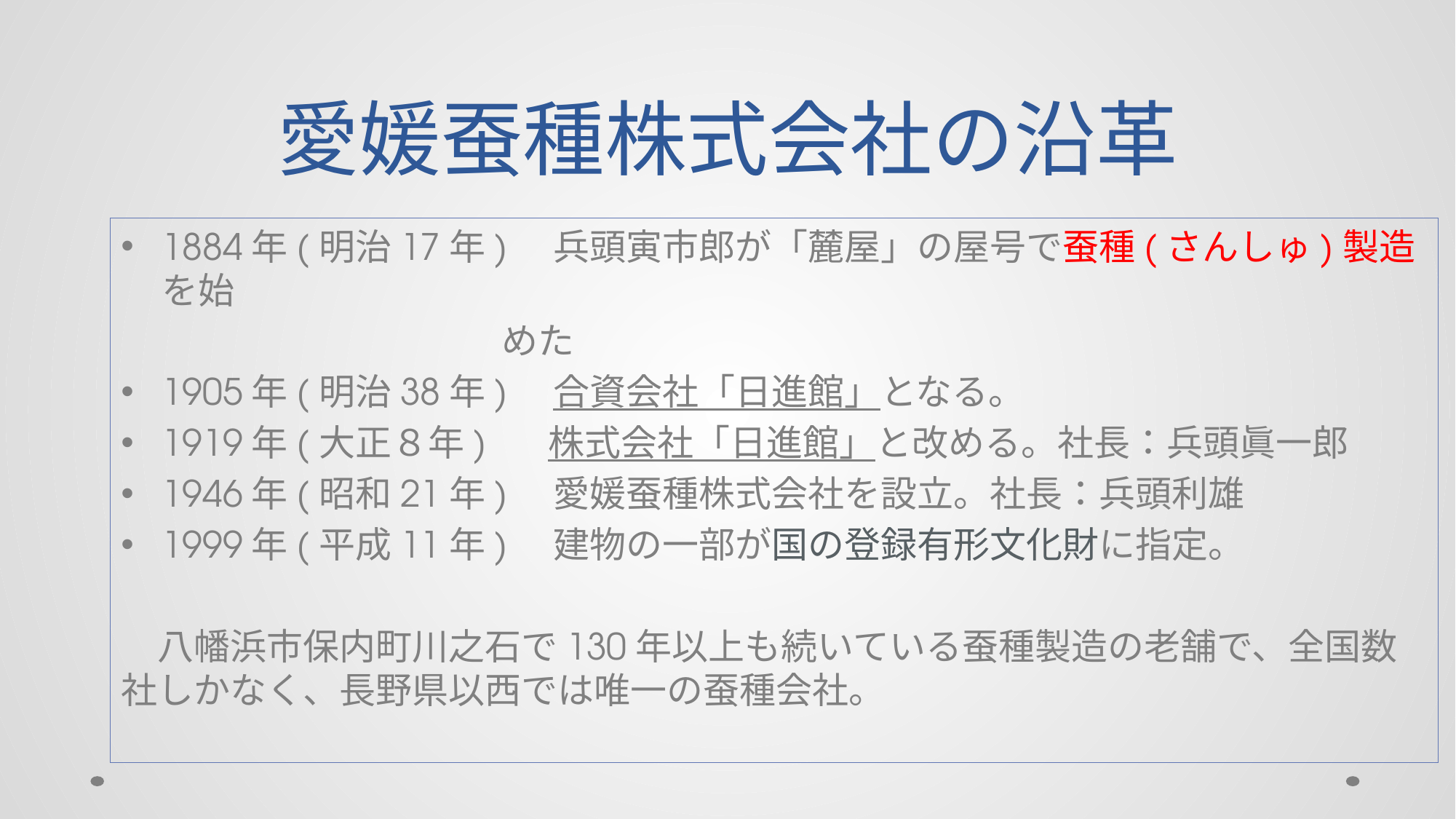

# 愛媛蚕種株式会社の沿革
1884年(明治17年)　兵頭寅市郎が「麓屋」の屋号で蚕種(さんしゅ)製造を始
　　　　　　　　　　  めた
1905年(明治38年)　合資会社「日進館」となる。
1919年(大正８年)　  株式会社「日進館」と改める。社長：兵頭眞一郎
1946年(昭和21年)　愛媛蚕種株式会社を設立。社長：兵頭利雄
1999年(平成11年)　建物の一部が国の登録有形文化財に指定。

　八幡浜市保内町川之石で130年以上も続いている蚕種製造の老舗で、全国数社しかなく、長野県以西では唯一の蚕種会社。